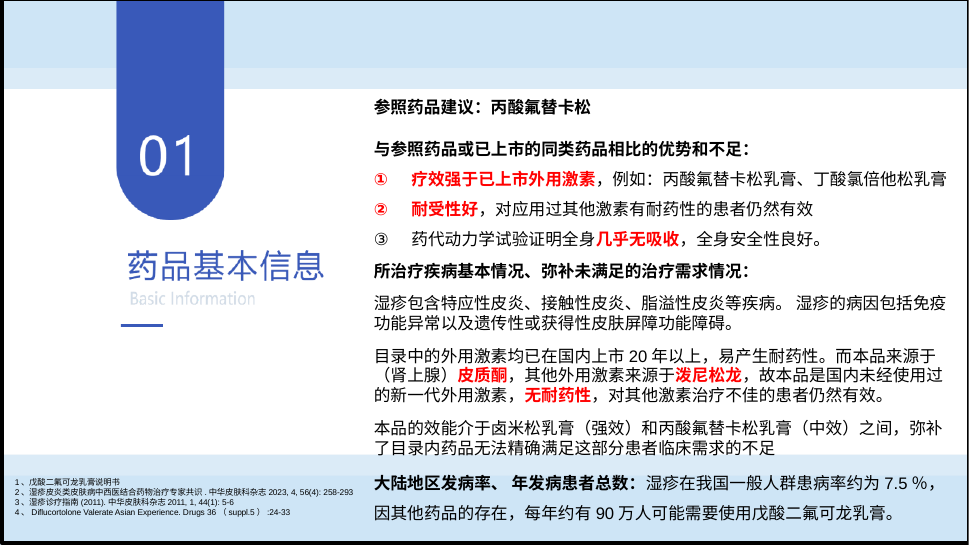

参照药品建议：丙酸氟替卡松
与参照药品或已上市的同类药品相比的优势和不足：
疗效强于已上市外用激素，例如：丙酸氟替卡松乳膏、丁酸氯倍他松乳膏
耐受性好，对应用过其他激素有耐药性的患者仍然有效
药代动力学试验证明全身几乎无吸收，全身安全性良好。
所治疗疾病基本情况、弥补未满足的治疗需求情况：
湿疹包含特应性皮炎、接触性皮炎、脂溢性皮炎等疾病。 湿疹的病因包括免疫功能异常以及遗传性或获得性皮肤屏障功能障碍。
目录中的外用激素均已在国内上市20年以上，易产生耐药性。而本品来源于（肾上腺）皮质酮，其他外用激素来源于泼尼松龙，故本品是国内未经使用过的新一代外用激素，无耐药性，对其他激素治疗不佳的患者仍然有效。
本品的效能介于卤米松乳膏（强效）和丙酸氟替卡松乳膏（中效）之间，弥补了目录内药品无法精确满足这部分患者临床需求的不足
大陆地区发病率、 年发病患者总数：湿疹在我国一般人群患病率约为7.5％，因其他药品的存在，每年约有90万人可能需要使用戊酸二氟可龙乳膏。
1、戊酸二氟可龙乳膏说明书
2、湿疹皮炎类皮肤病中西医结合药物治疗专家共识.中华皮肤科杂志2023, 4, 56(4): 258-293
3、湿疹诊疗指南(2011).中华皮肤科杂志2011, 1, 44(1): 5-6
4、Diflucortolone Valerate Asian Experience. Drugs 36（suppl.5）:24-33